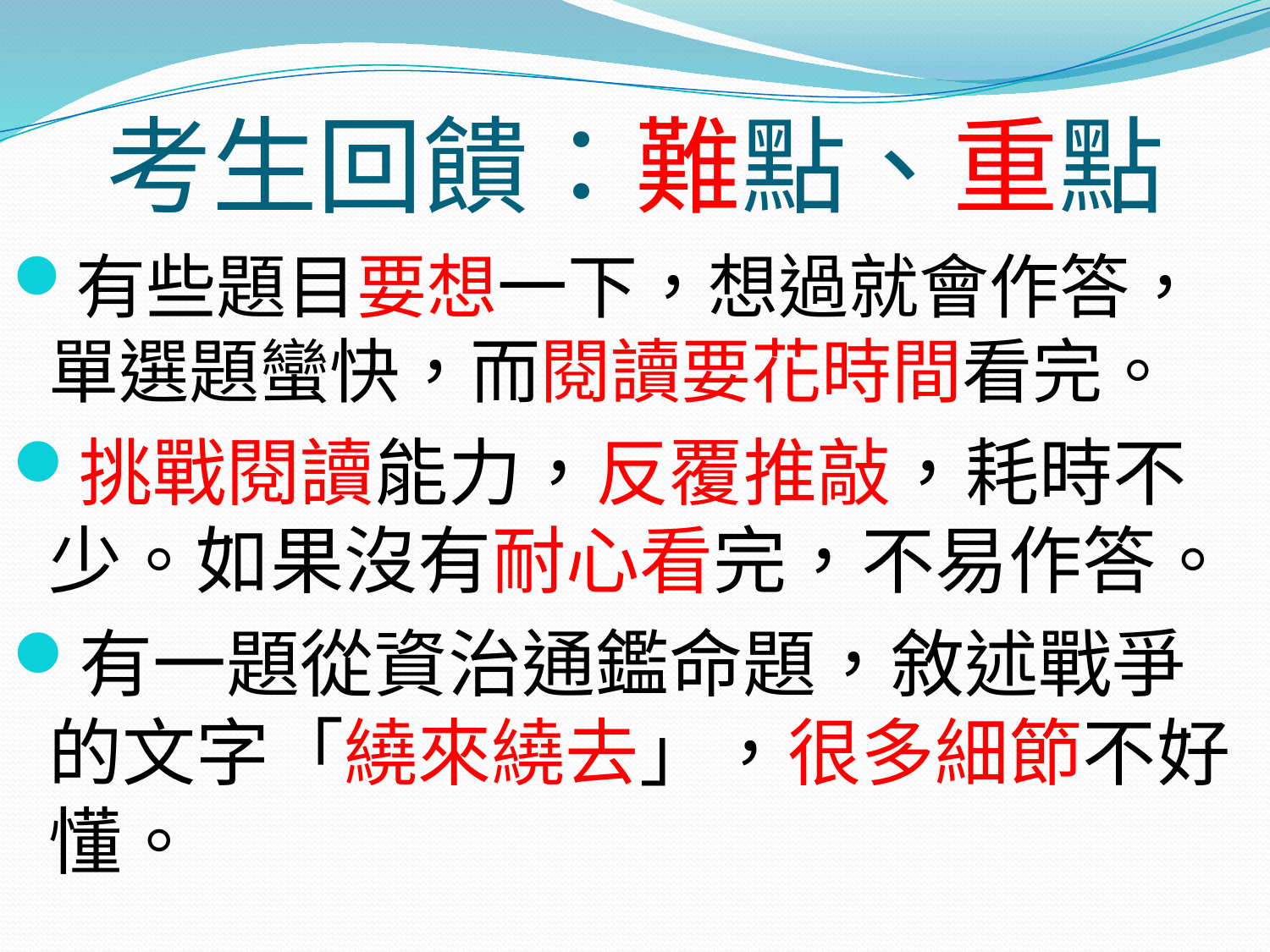

# 考生回饋：難點、重點
有些題目要想一下，想過就會作答，單選題蠻快，而閱讀要花時間看完。
挑戰閱讀能力，反覆推敲，耗時不少。如果沒有耐心看完，不易作答。
有一題從資治通鑑命題，敘述戰爭的文字「繞來繞去」，很多細節不好懂。